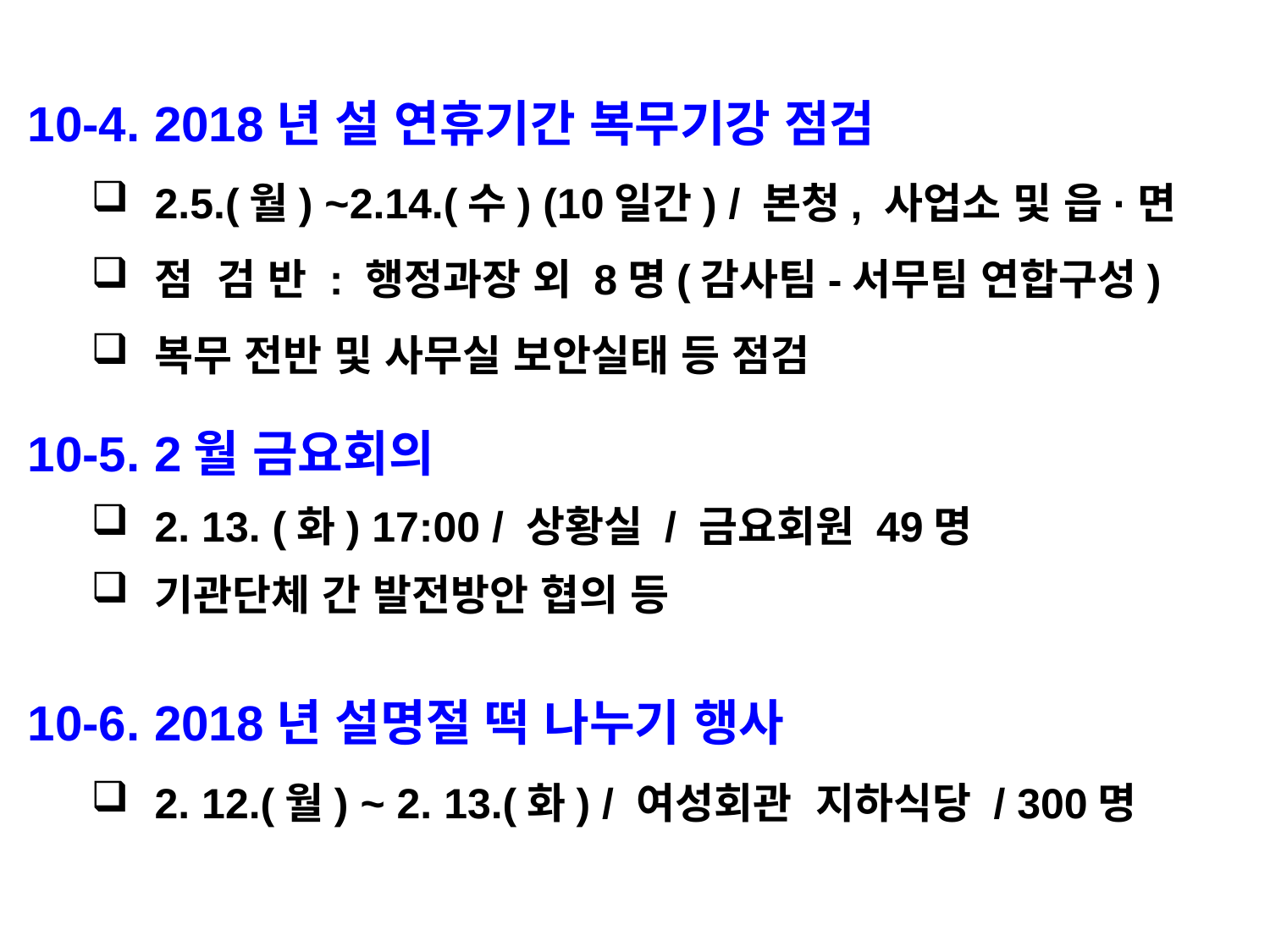

10-4. 2018년 설 연휴기간 복무기강 점검
2.5.(월) ~2.14.(수) (10일간) / 본청, 사업소 및 읍·면
점  검 반 : 행정과장 외 8명(감사팀-서무팀 연합구성)
복무 전반 및 사무실 보안실태 등 점검
10-5. 2월 금요회의
2. 13. (화) 17:00 / 상황실 / 금요회원 49명
기관단체 간 발전방안 협의 등
10-6. 2018년 설명절 떡 나누기 행사
2. 12.(월) ~ 2. 13.(화) / 여성회관  지하식당 / 300명